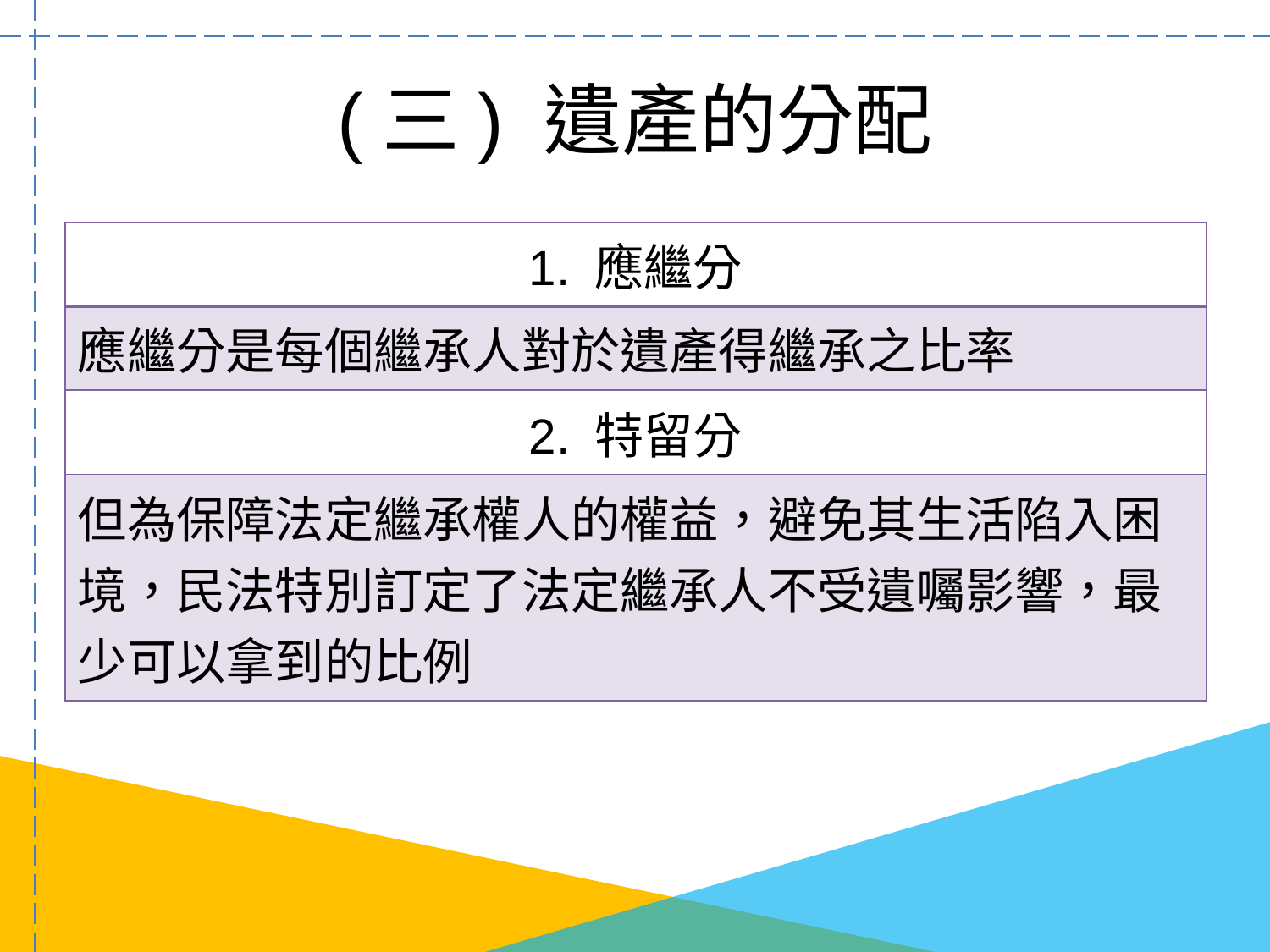

# (三) 遺產的分配
| 1. 應繼分 |
| --- |
| 應繼分是每個繼承人對於遺產得繼承之比率 |
| 2. 特留分 |
| 但為保障法定繼承權人的權益，避免其生活陷入困境，民法特別訂定了法定繼承人不受遺囑影響，最少可以拿到的比例 |